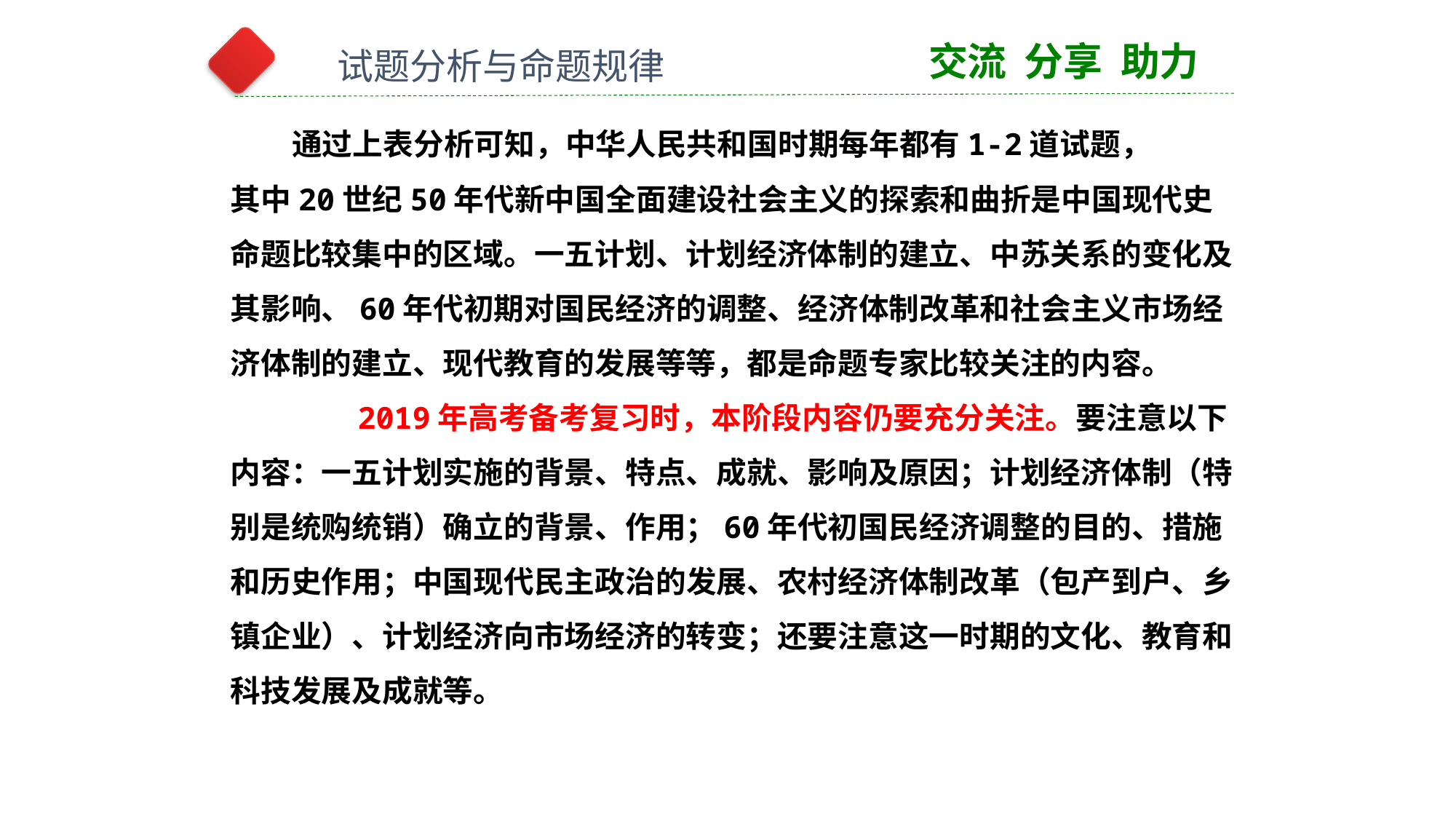

交流  分享  助力

试题分析与命题规律
       通过上表分析可知，中华人民共和国时期每年都有1-2道试题，
其中20世纪50年代新中国全面建设社会主义的探索和曲折是中国现代史命题比较集中的区域。一五计划、计划经济体制的建立、中苏关系的变化及其影响、60年代初期对国民经济的调整、经济体制改革和社会主义市场经济体制的建立、现代教育的发展等等，都是命题专家比较关注的内容。
       2019年高考备考复习时，本阶段内容仍要充分关注。要注意以下内容：一五计划实施的背景、特点、成就、影响及原因；计划经济体制（特别是统购统销）确立的背景、作用；60年代初国民经济调整的目的、措施和历史作用；中国现代民主政治的发展、农村经济体制改革（包产到户、乡镇企业）、计划经济向市场经济的转变；还要注意这一时期的文化、教育和科技发展及成就等。